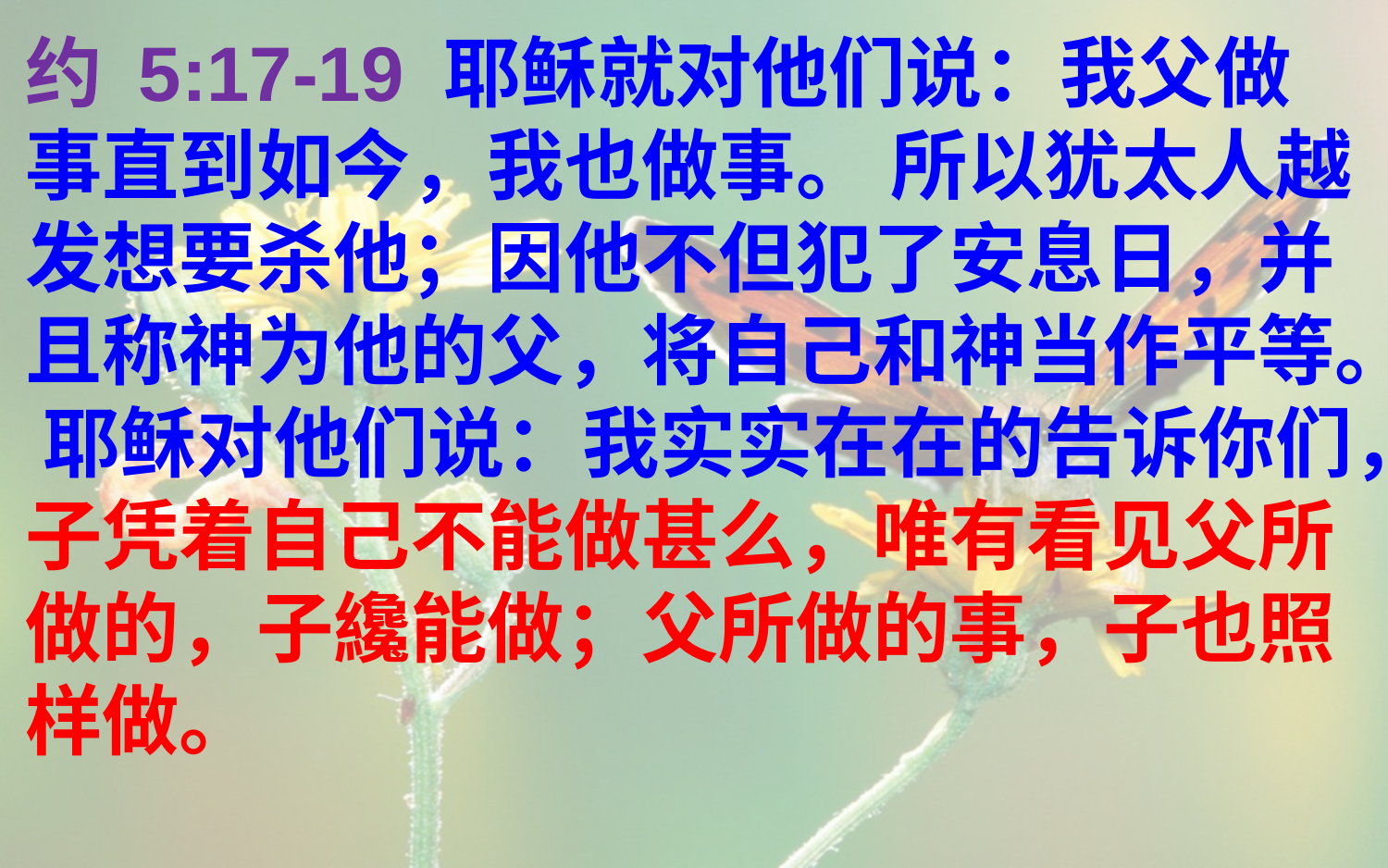

约 5:17-19 耶稣就对他们说：我父做事直到如今，我也做事。 所以犹太人越发想要杀他；因他不但犯了安息日，并且称神为他的父，将自己和神当作平等。 耶稣对他们说：我实实在在的告诉你们，子凭着自己不能做甚么，唯有看见父所做的，子纔能做；父所做的事，子也照样做。